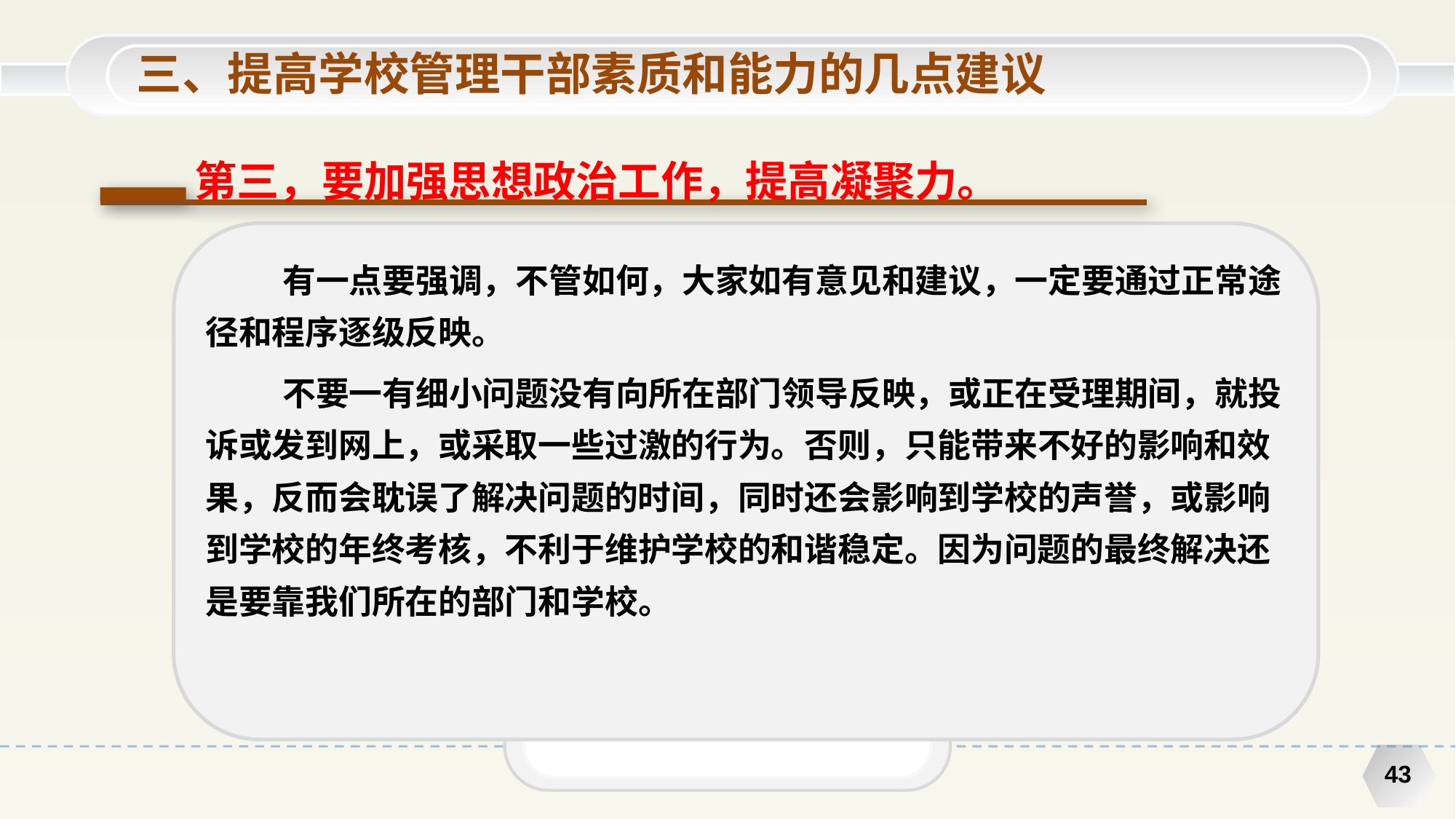

三、提高学校管理干部素质和能力的几点建议
第三，要加强思想政治工作，提高凝聚力。

有一点要强调，不管如何，大家如有意见和建议，一定要通过正常途径和程序逐级反映。
不要一有细小问题没有向所在部门领导反映，或正在受理期间，就投诉或发到网上，或采取一些过激的行为。否则，只能带来不好的影响和效果，反而会耽误了解决问题的时间，同时还会影响到学校的声誉，或影响到学校的年终考核，不利于维护学校的和谐稳定。因为问题的最终解决还是要靠我们所在的部门和学校。